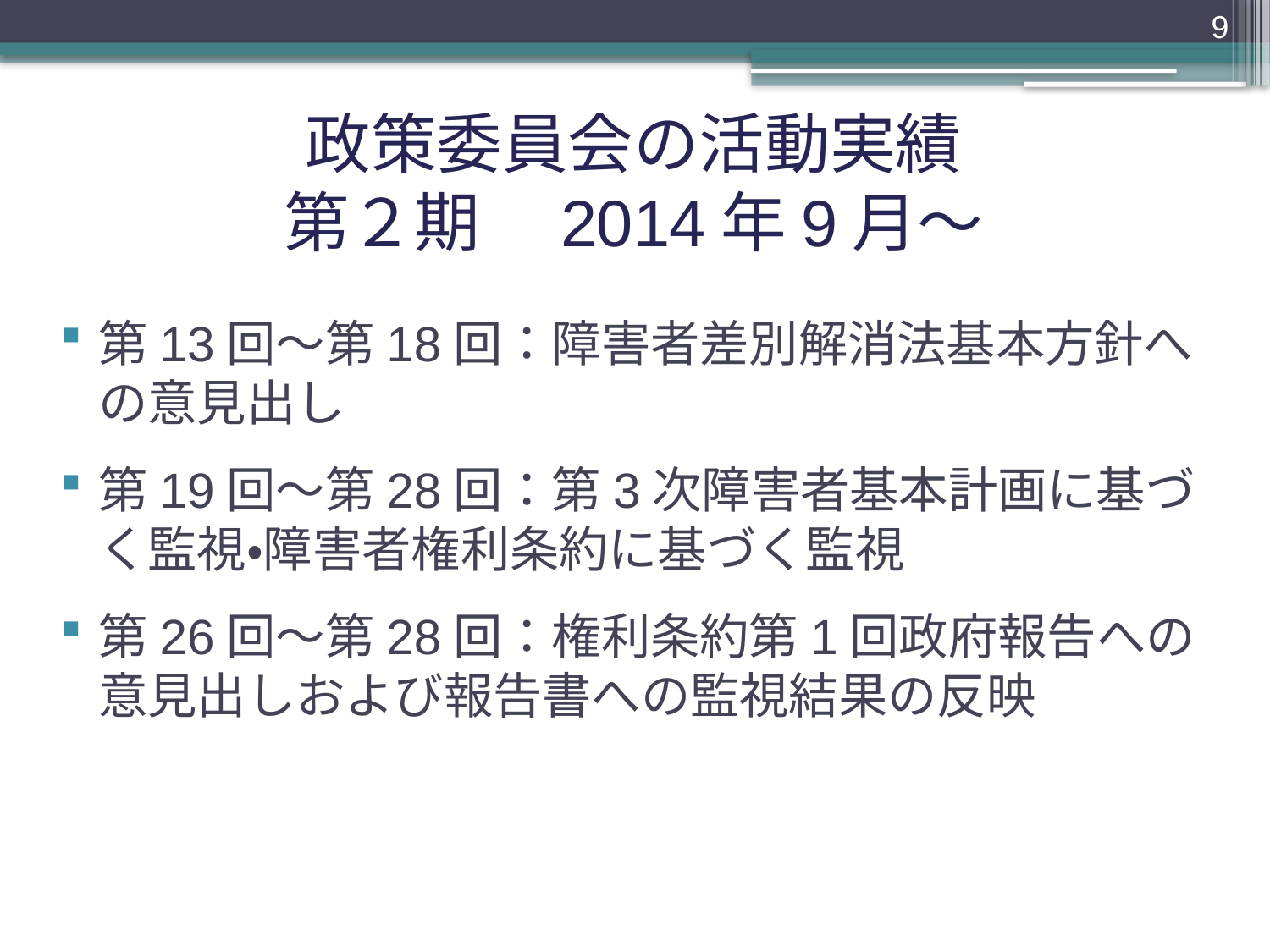

9
# 政策委員会の活動実績 第２期　2014年9月～
第13回～第18回：障害者差別解消法基本方針への意見出し
第19回～第28回：第3次障害者基本計画に基づく監視・障害者権利条約に基づく監視
第26回～第28回：権利条約第1回政府報告への意見出しおよび報告書への監視結果の反映